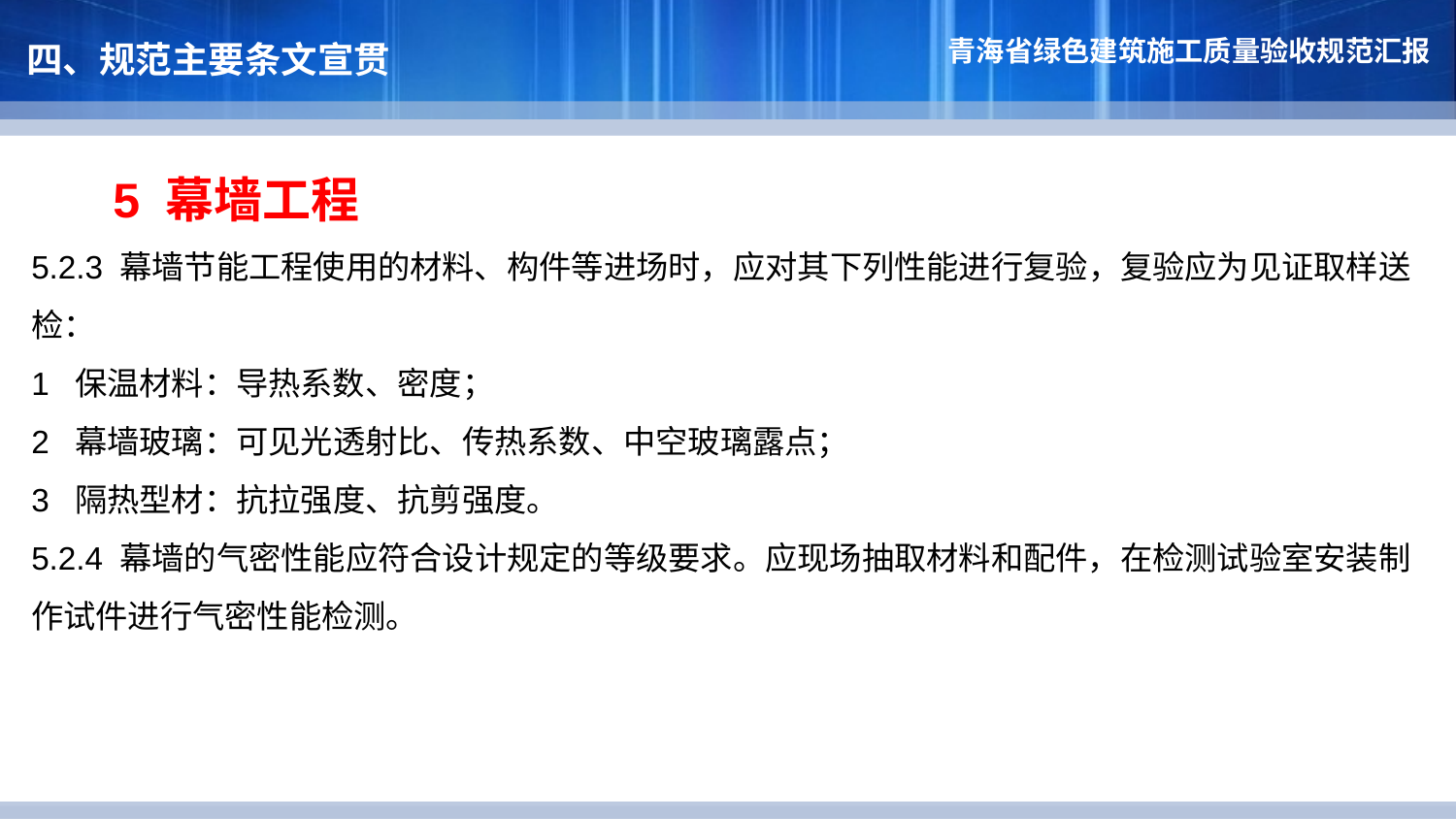

四、规范主要条文宣贯
      5 幕墙工程
5.2.3 幕墙节能工程使用的材料、构件等进场时，应对其下列性能进行复验，复验应为见证取样送检：
1  保温材料：导热系数、密度；
2  幕墙玻璃：可见光透射比、传热系数、中空玻璃露点；
3  隔热型材：抗拉强度、抗剪强度。
5.2.4 幕墙的气密性能应符合设计规定的等级要求。应现场抽取材料和配件，在检测试验室安装制作试件进行气密性能检测。